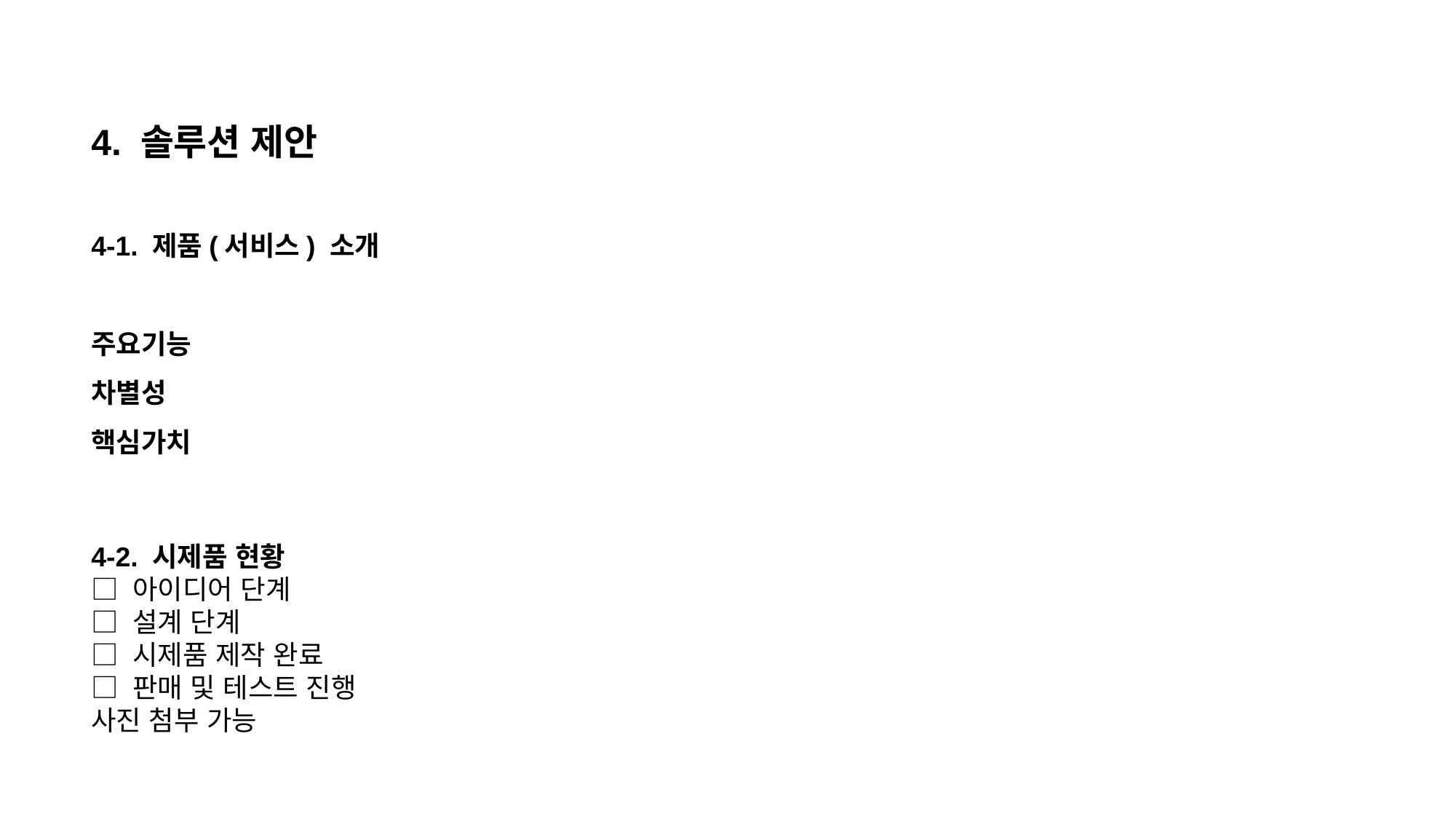

4. 솔루션 제안

4-1. 제품(서비스) 소개

주요기능
차별성
핵심가치
4-2. 시제품 현황
□ 아이디어 단계
□ 설계 단계
□ 시제품 제작 완료
□ 판매 및 테스트 진행
사진 첨부 가능